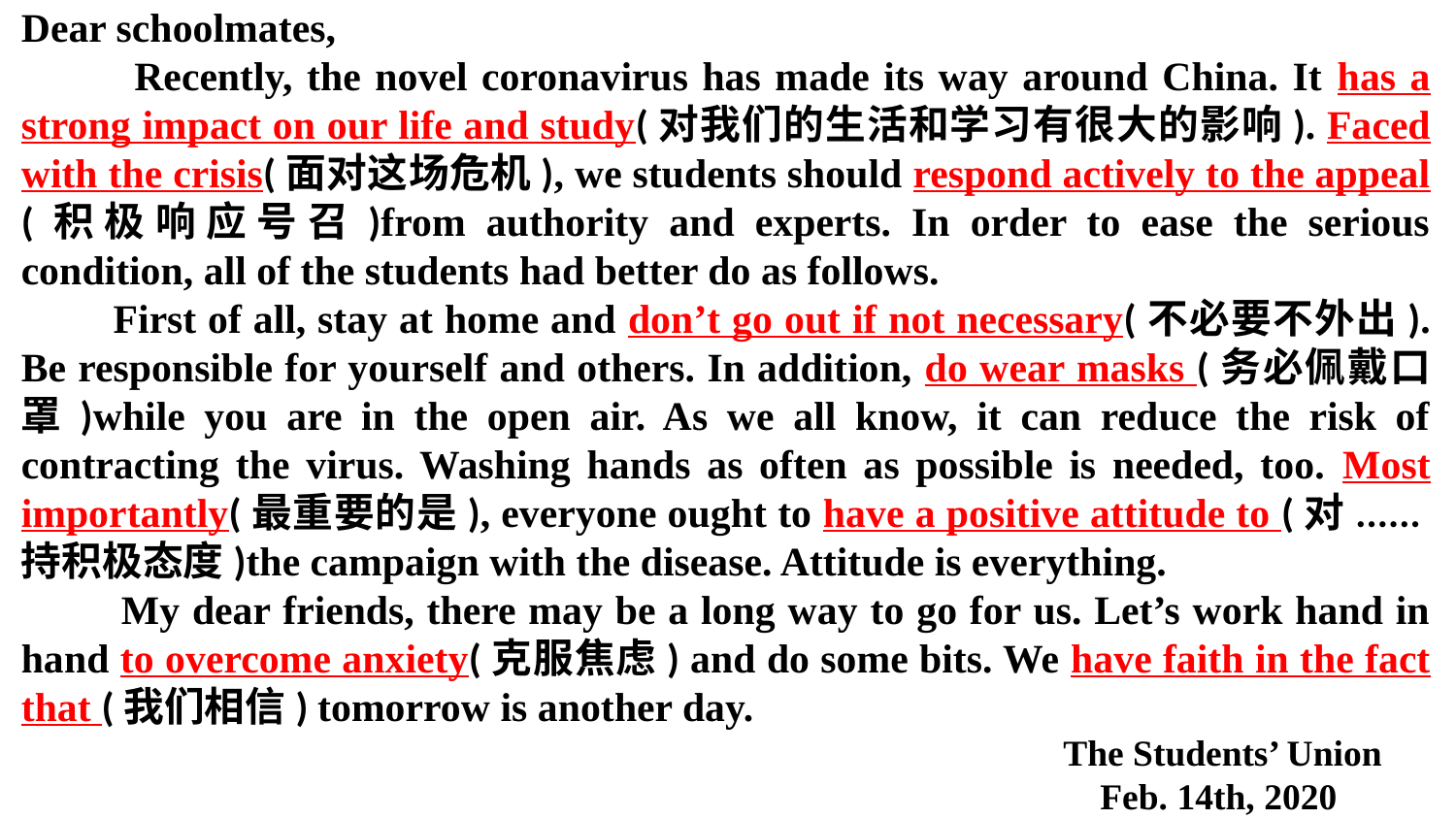

Dear schoolmates,
        Recently, the novel coronavirus has made its way around China. It has a strong impact on our life and study(对我们的生活和学习有很大的影响). Faced with the crisis(面对这场危机), we students should respond actively to the appeal (积极响应号召)from authority and experts. In order to ease the serious condition, all of the students had better do as follows.
        First of all, stay at home and don’t go out if not necessary(不必要不外出). Be responsible for yourself and others. In addition, do wear masks (务必佩戴口罩)while you are in the open air. As we all know, it can reduce the risk of contracting the virus. Washing hands as often as possible is needed, too. Most importantly(最重要的是), everyone ought to have a positive attitude to (对......持积极态度)the campaign with the disease. Attitude is everything.
        My dear friends, there may be a long way to go for us. Let’s work hand in hand to overcome anxiety(克服焦虑) and do some bits. We have faith in the fact that (我们相信) tomorrow is another day.
                                                                                                                 The Students’ Union
                                                                                                                     Feb. 14th, 2020